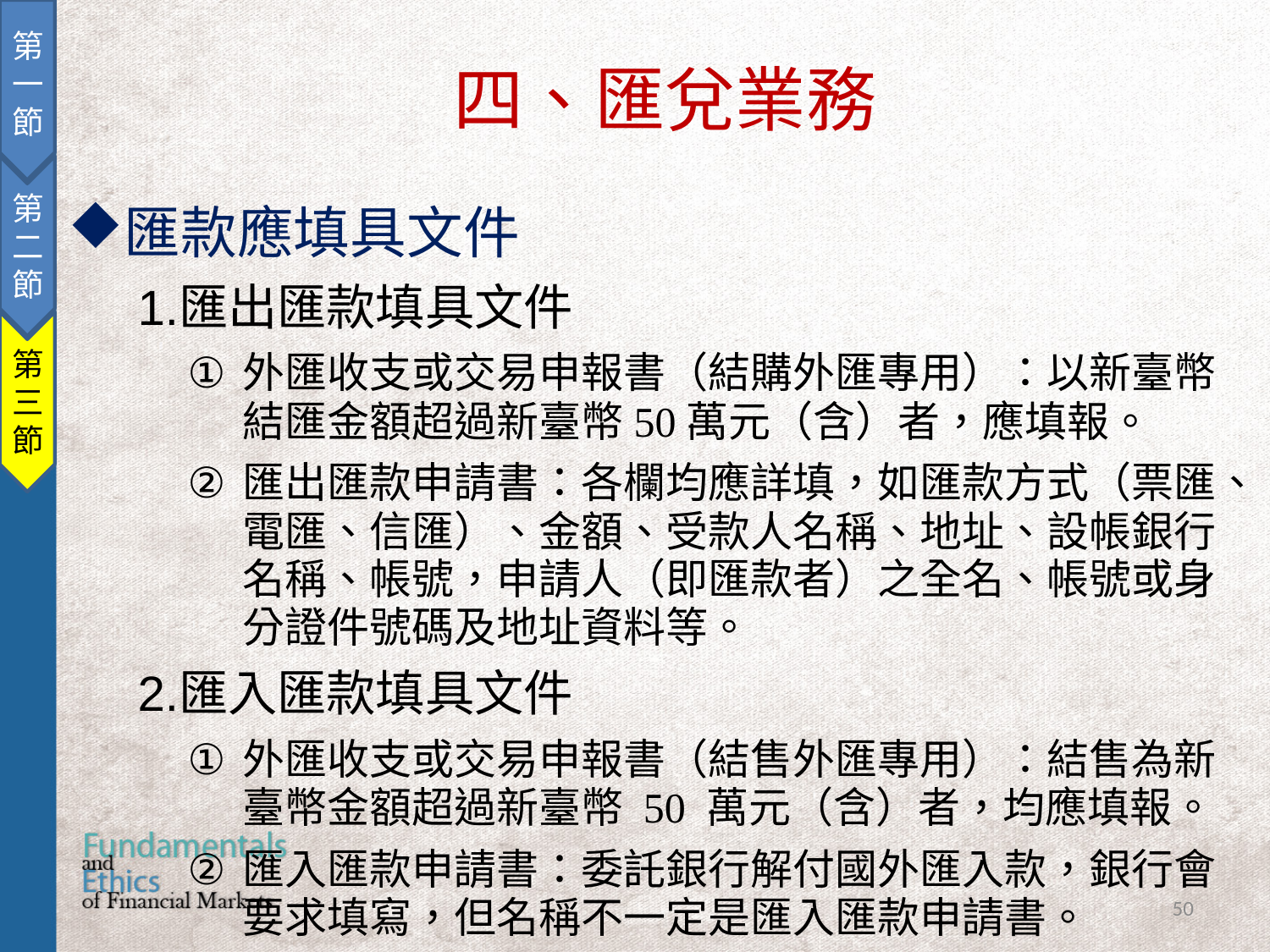

第一節
第二節
第三節
四、匯兌業務
匯款應填具文件
匯出匯款填具文件
外匯收支或交易申報書（結購外匯專用）：以新臺幣結匯金額超過新臺幣50萬元（含）者，應填報。
匯出匯款申請書：各欄均應詳填，如匯款方式（票匯、電匯、信匯）、金額、受款人名稱、地址、設帳銀行名稱、帳號，申請人（即匯款者）之全名、帳號或身分證件號碼及地址資料等。
匯入匯款填具文件
外匯收支或交易申報書（結售外匯專用）：結售為新臺幣金額超過新臺幣 50 萬元（含）者，均應填報。
匯入匯款申請書：委託銀行解付國外匯入款，銀行會要求填寫，但名稱不一定是匯入匯款申請書。
50